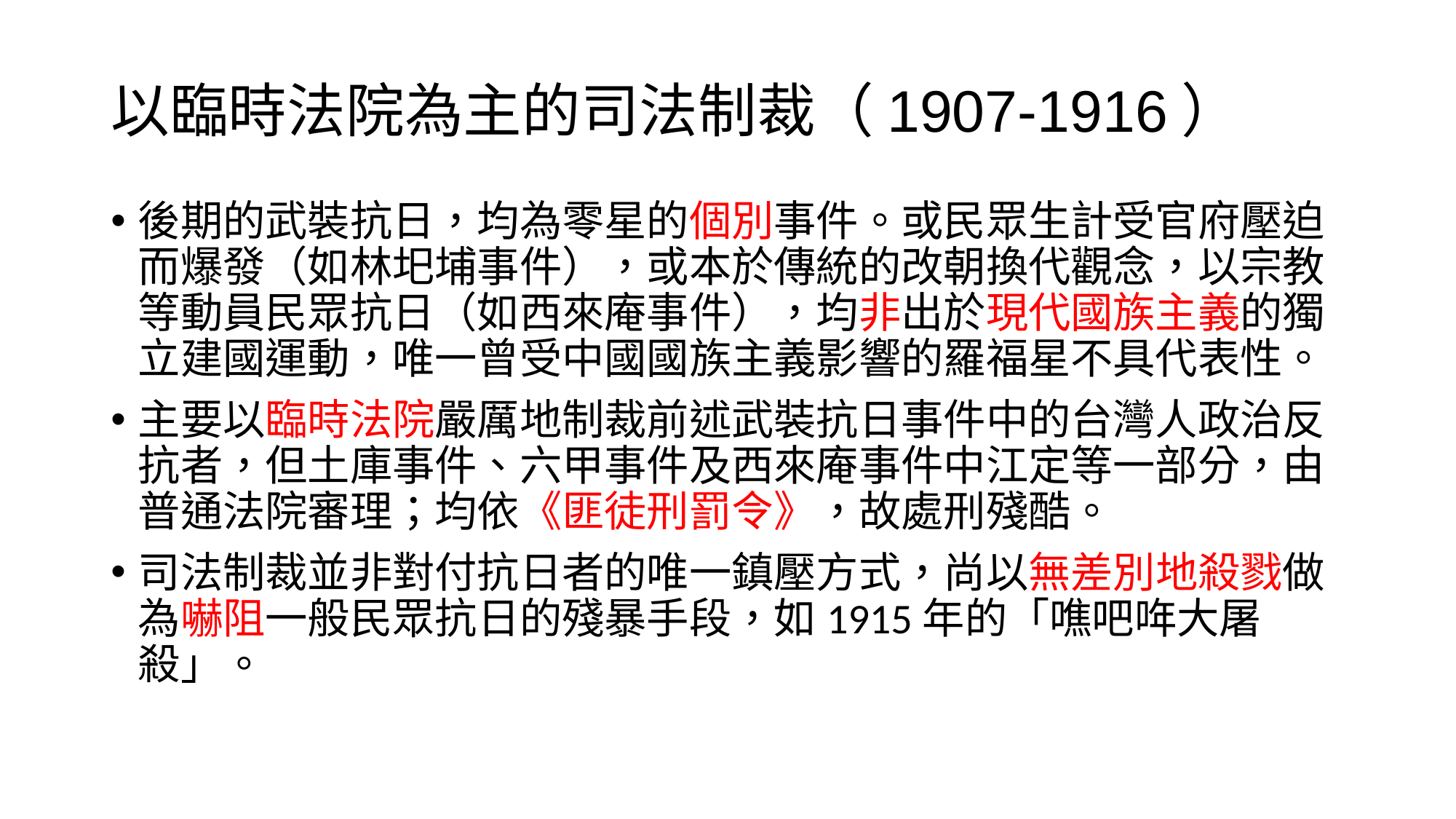

# 以臨時法院為主的司法制裁（1907-1916）
後期的武裝抗日，均為零星的個別事件。或民眾生計受官府壓迫而爆發（如林圯埔事件），或本於傳統的改朝換代觀念，以宗教等動員民眾抗日（如西來庵事件），均非出於現代國族主義的獨立建國運動，唯一曾受中國國族主義影響的羅福星不具代表性。
主要以臨時法院嚴厲地制裁前述武裝抗日事件中的台灣人政治反抗者，但土庫事件、六甲事件及西來庵事件中江定等一部分，由普通法院審理；均依《匪徒刑罰令》，故處刑殘酷。
司法制裁並非對付抗日者的唯一鎮壓方式，尚以無差別地殺戮做為嚇阻一般民眾抗日的殘暴手段，如1915年的「噍吧哖大屠殺」。